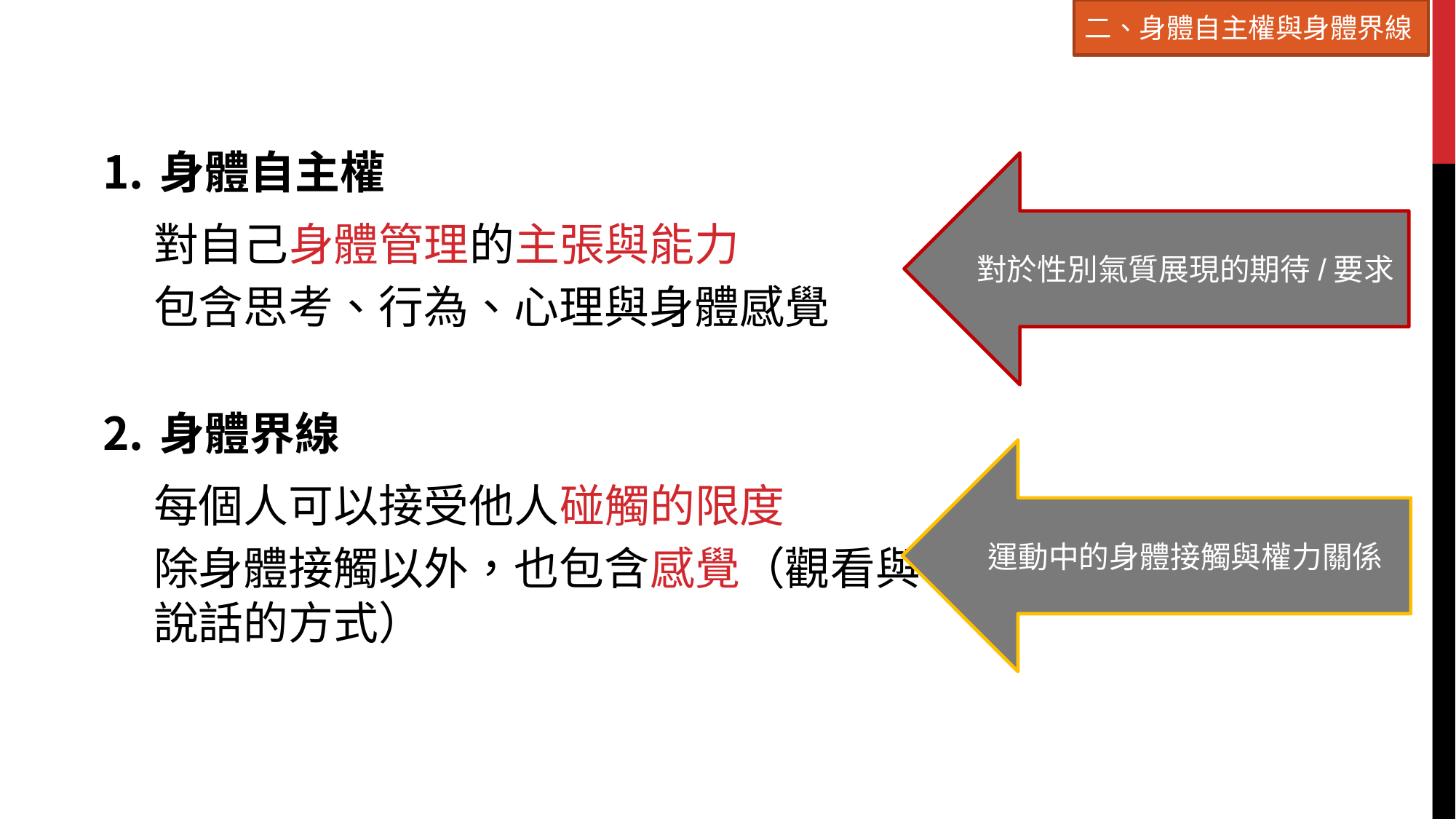

二、身體自主權與身體界線
身體自主權
對自己身體管理的主張與能力
包含思考、行為、心理與身體感覺

身體界線
每個人可以接受他人碰觸的限度
除身體接觸以外，也包含感覺（觀看與說話的方式）
對於性別氣質展現的期待/要求
運動中的身體接觸與權力關係